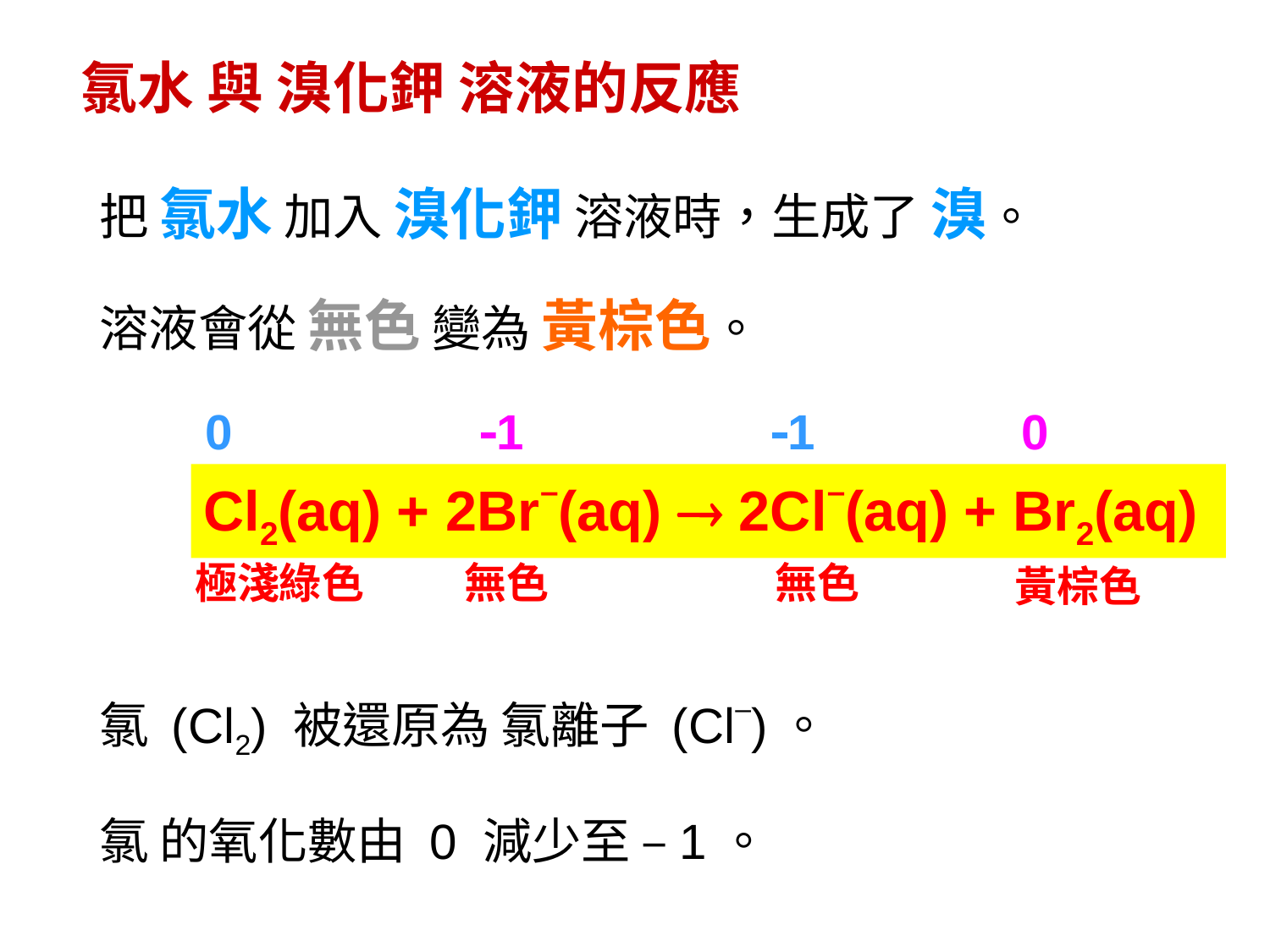

氯水 與 溴化鉀 溶液的反應
把 氯水 加入 溴化鉀 溶液時，生成了 溴。
溶液會從 無色 變為 黃棕色。
0                  −1                  −1               0
Cl2(aq) + 2Br–(aq) → 2Cl–(aq) + Br2(aq)
極淺綠色
無色
無色
黃棕色
氯 (Cl2) 被還原為 氯離子 (Cl–)。
氯 的氧化數由 0 減少至 –1。